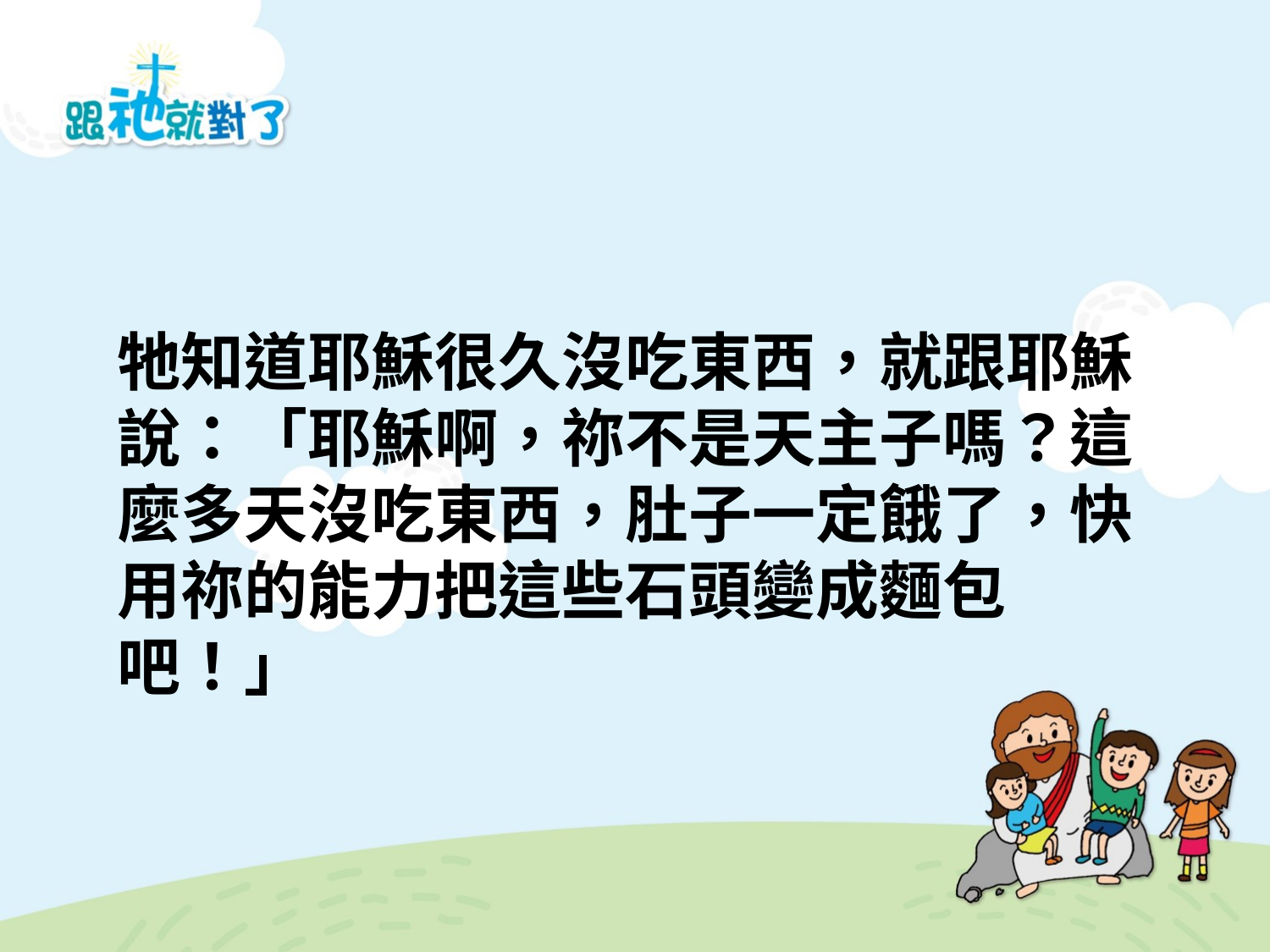

牠知道耶穌很久沒吃東西，就跟耶穌說：「耶穌啊，祢不是天主子嗎？這麼多天沒吃東西，肚子一定餓了，快用祢的能力把這些石頭變成麵包吧！」